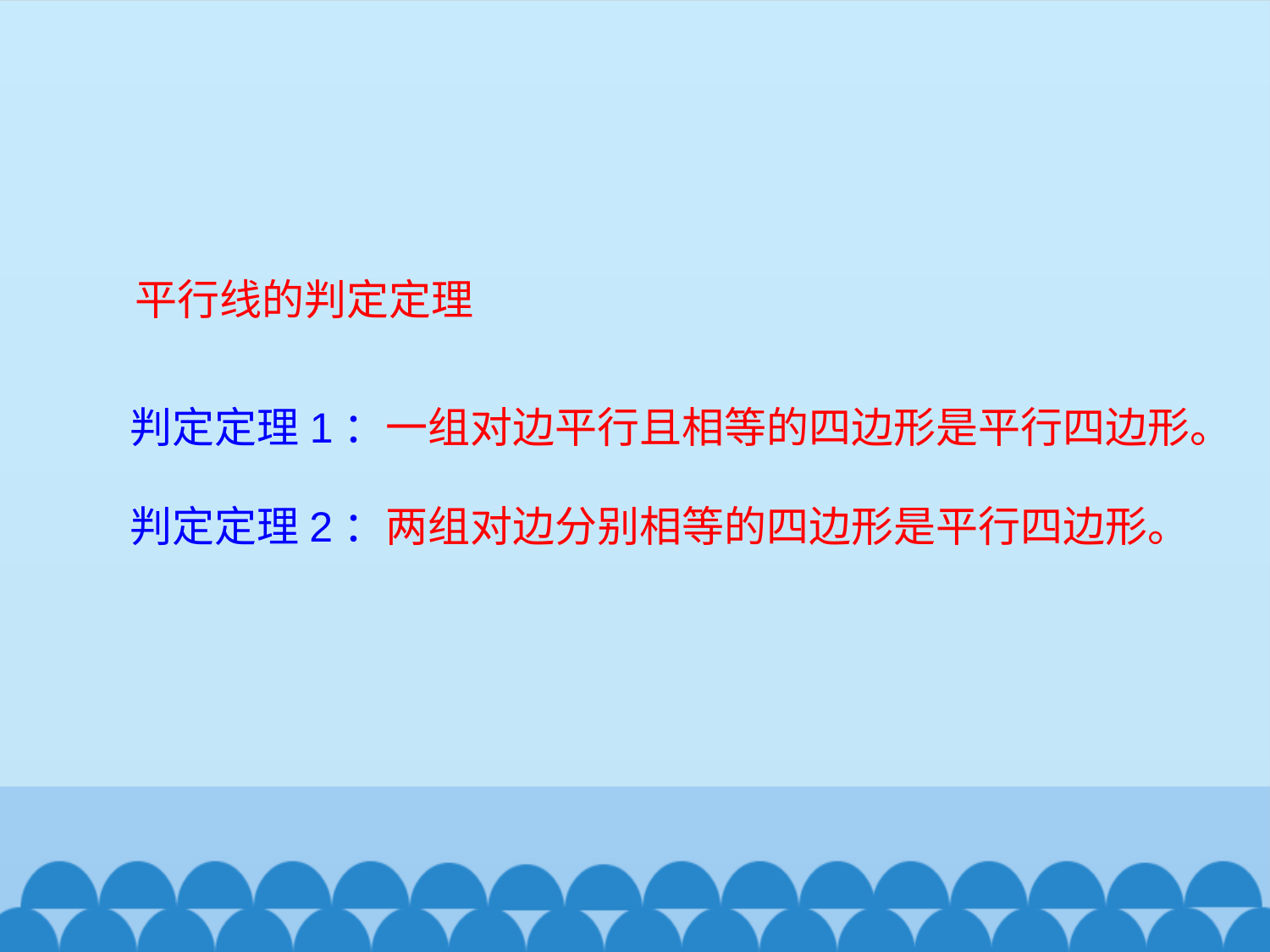

平行线的判定定理
判定定理1：一组对边平行且相等的四边形是平行四边形。
判定定理2：两组对边分别相等的四边形是平行四边形。